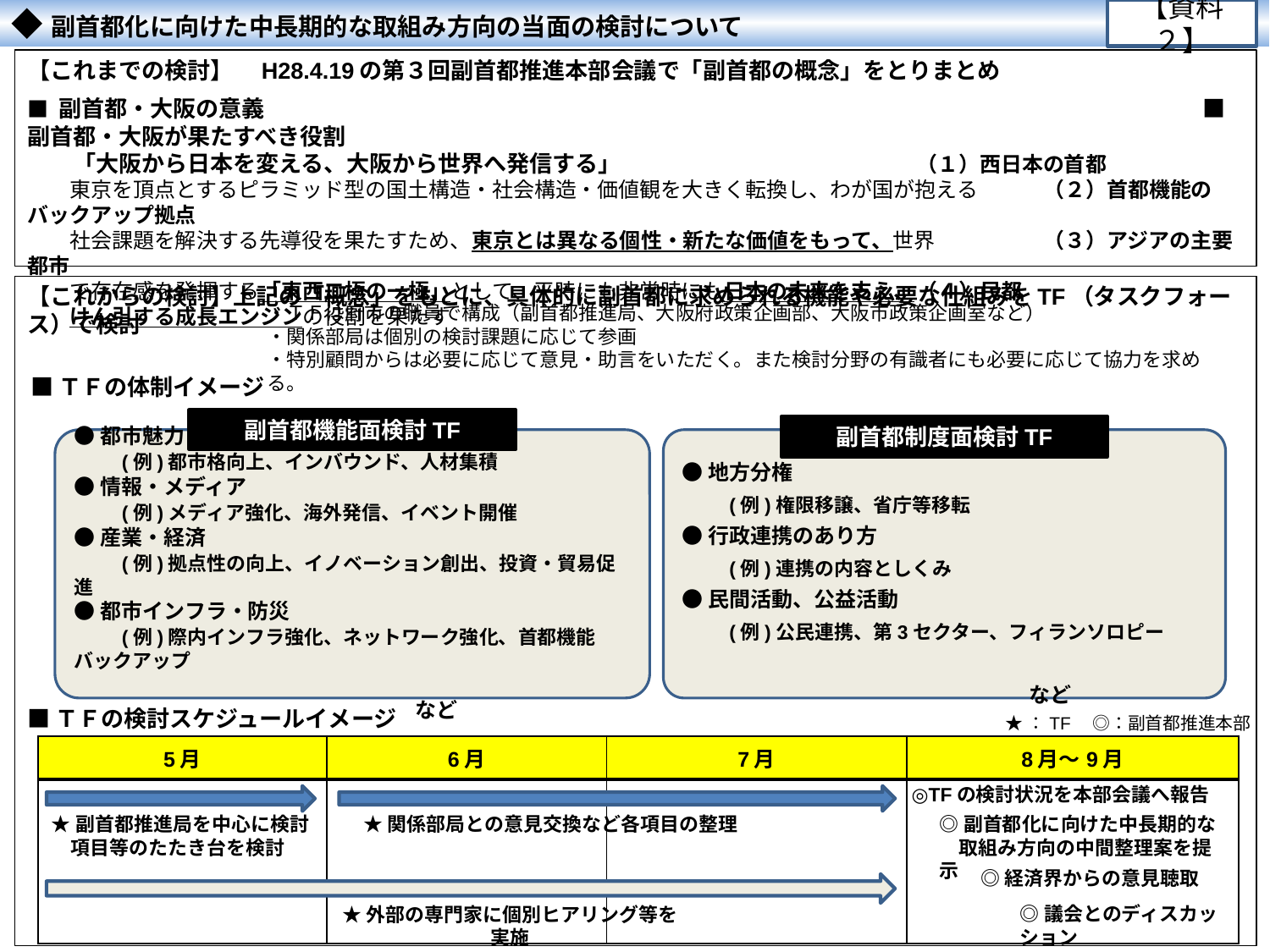

【資料２】
◆副首都化に向けた中長期的な取組み方向の当面の検討について
【これまでの検討】　H28.4.19の第３回副首都推進本部会議で「副首都の概念」をとりまとめ
■ 副首都・大阪の意義　　　　　　　　　　　　　　　　　　　　　　　　　　　　　　　　　　　　　　　　　■ 副首都・大阪が果たすべき役割
　　「大阪から日本を変える、大阪から世界へ発信する」			（１）西日本の首都
　　東京を頂点とするピラミッド型の国土構造・社会構造・価値観を大きく転換し、わが国が抱える	（２）首都機能のバックアップ拠点
　　社会課題を解決する先導役を果たすため、東京とは異なる個性・新たな価値をもって、世界	（３）アジアの主要都市
　　で存在感を発揮する「東西二極の一極」として、平時にも非常時にも日本の未来を支え、	（４）民都
　　けん引する成長エンジンの役割を果たす

【これからの検討】上記の「概念」をもとに、具体的に副首都に求められる機能や必要な仕組みをTF（タスクフォース）で検討

・ＴＦは府市の職員で構成（副首都推進局、大阪府政策企画部、大阪市政策企画室など）
・関係部局は個別の検討課題に応じて参画
・特別顧問からは必要に応じて意見・助言をいただく。また検討分野の有識者にも必要に応じて協力を求める。
■ＴＦの体制イメージ
副首都機能面検討TF
副首都制度面検討TF

●都市魅力・学術文化
　　(例)都市格向上、インバウンド、人材集積
●情報・メディア
　　(例)メディア強化、海外発信、イベント開催
●産業・経済
　　(例)拠点性の向上、イノベーション創出、投資・貿易促進
●都市インフラ・防災
　　(例)際内インフラ強化、ネットワーク強化、首都機能バックアップ
　　　　　　　　　　　　　　　　　　　　　　　　　　　　　　　　　　など

●地方分権
　　(例)権限移譲、省庁等移転
●行政連携のあり方
　　(例)連携の内容としくみ
●民間活動、公益活動
　　(例)公民連携、第3セクター、フィランソロピー
　　　　　　　　　　　　　　　　　　　　　　　　　　　　　　　　　　など
■ＴＦの検討スケジュールイメージ
★：TF　◎：副首都推進本部
| 5月 | 6月 | 7月 | 8月～9月 |
| --- | --- | --- | --- |
|  |  |  |  |
◎TFの検討状況を本部会議へ報告

★副首都推進局を中心に検討
　項目等のたたき台を検討
★関係部局との意見交換など各項目の整理
◎副首都化に向けた中長期的な
　取組み方向の中間整理案を提示
◎経済界からの意見聴取

◎議会とのディスカッション
★外部の専門家に個別ヒアリング等を実施
1